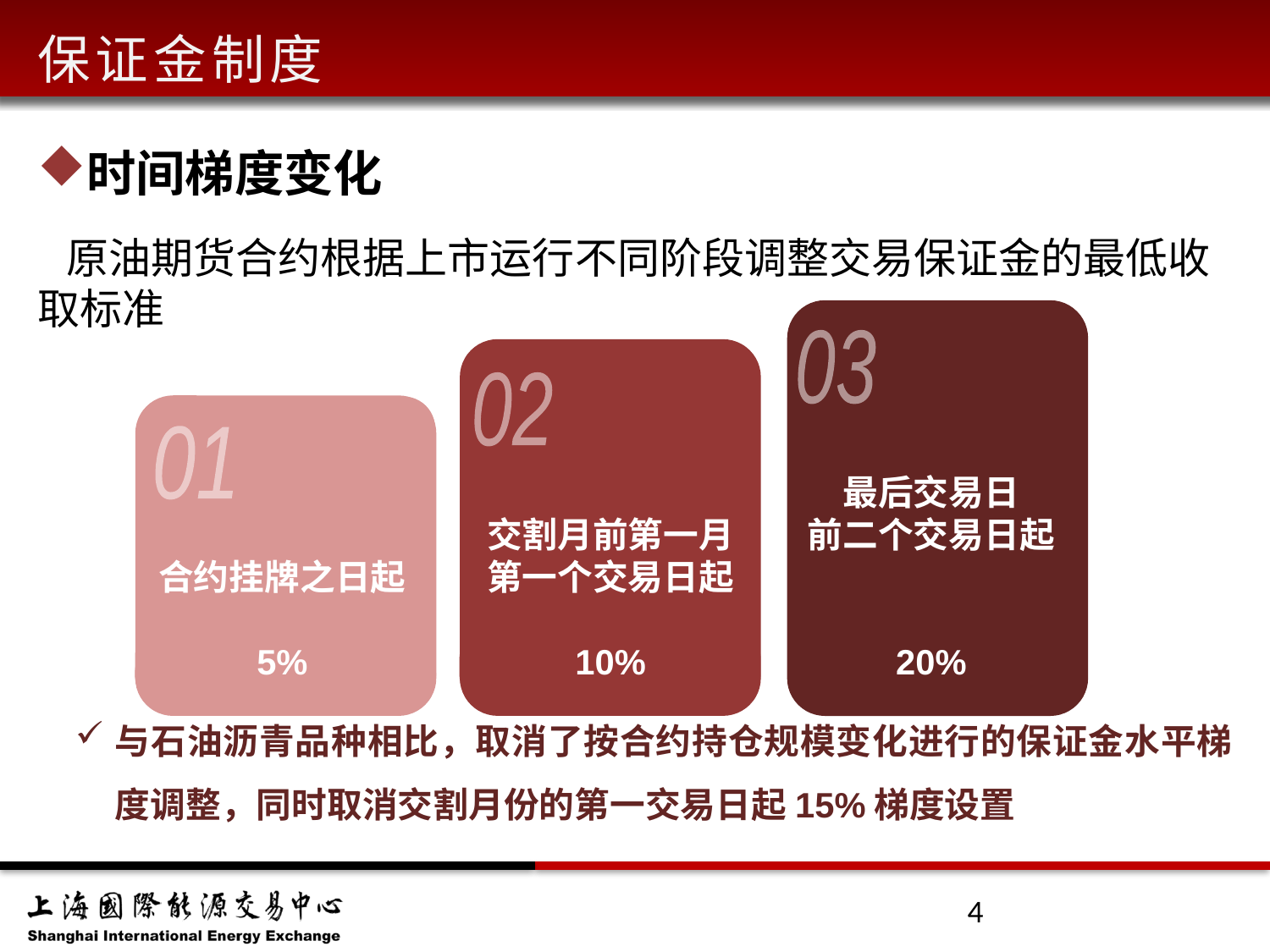

保证金制度
时间梯度变化
  原油期货合约根据上市运行不同阶段调整交易保证金的最低收取标准

与石油沥青品种相比，取消了按合约持仓规模变化进行的保证金水平梯度调整，同时取消交割月份的第一交易日起15%梯度设置

03

02

01
最后交易日
前二个交易日起

20%
交割月前第一月
第一个交易日起

10%
合约挂牌之日起

5%
4